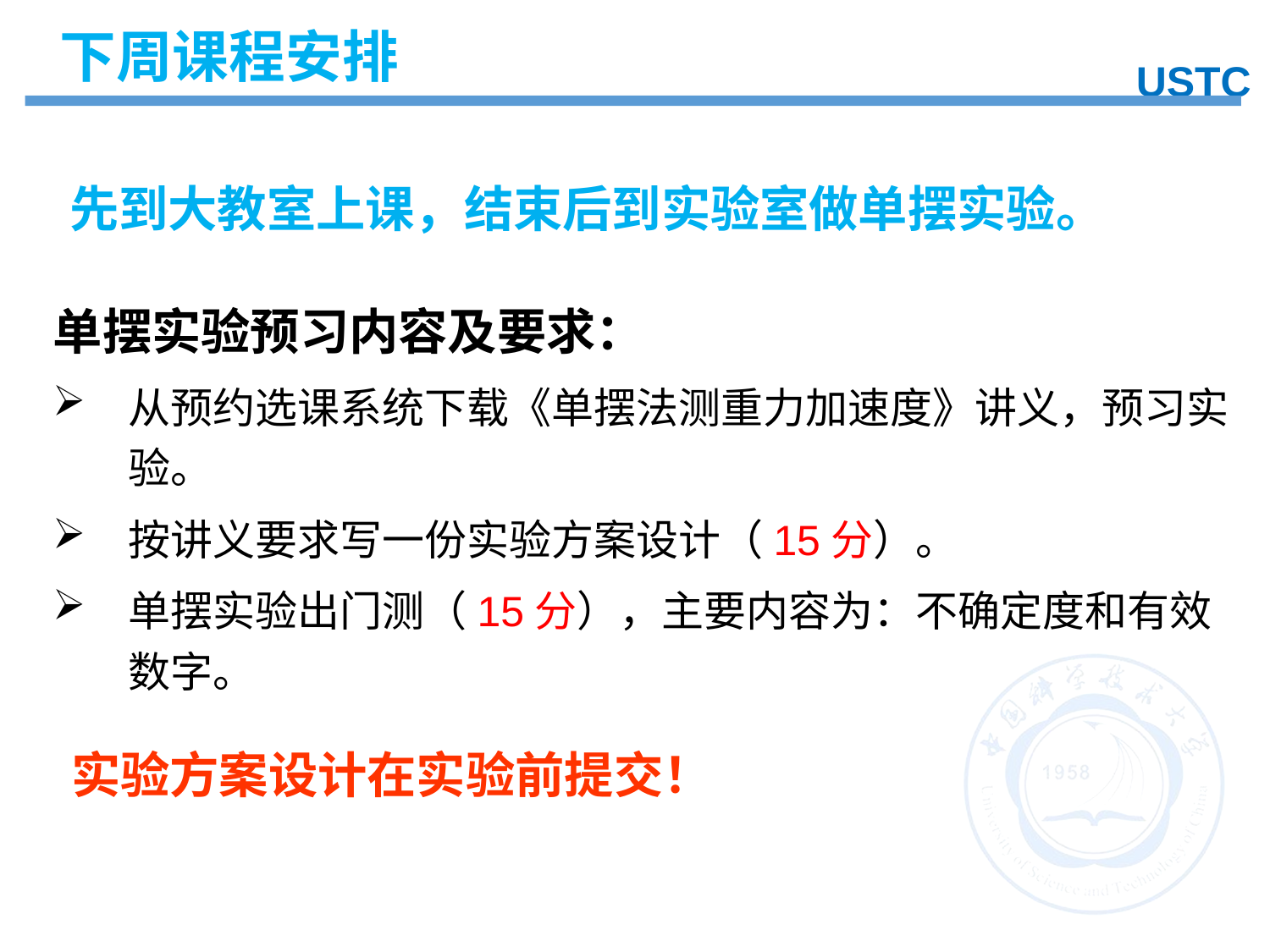

下周课程安排
USTC

实验目的
先到大教室上课，结束后到实验室做单摆实验。
单摆实验预习内容及要求：
从预约选课系统下载《单摆法测重力加速度》讲义，预习实验。
按讲义要求写一份实验方案设计（15分）。
单摆实验出门测（15分），主要内容为：不确定度和有效数字。
实验方案设计在实验前提交！